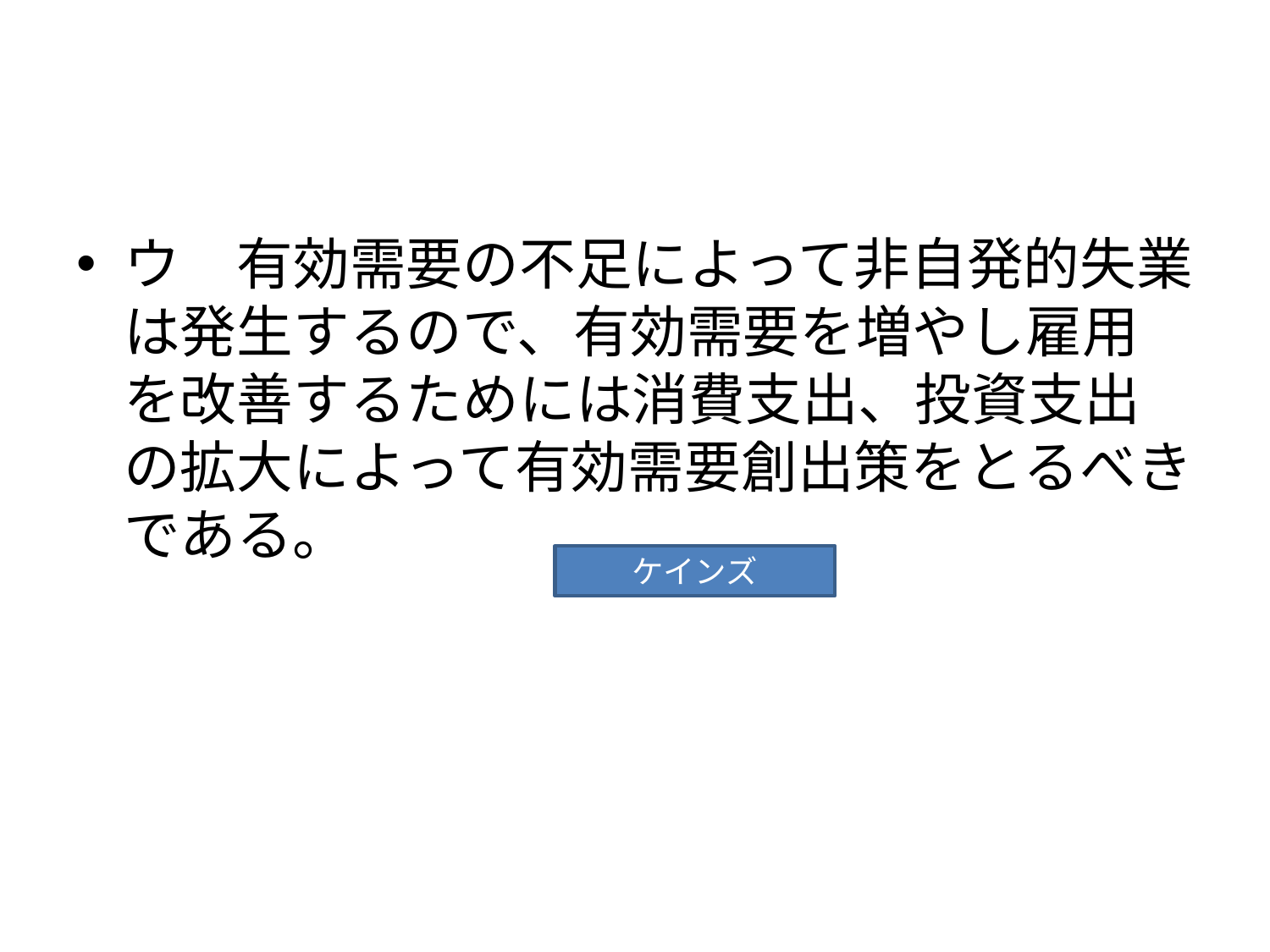

#
ウ　有効需要の不足によって非自発的失業は発生するので、有効需要を増やし雇用を改善するためには消費支出、投資支出の拡大によって有効需要創出策をとるべきである。

ケインズ